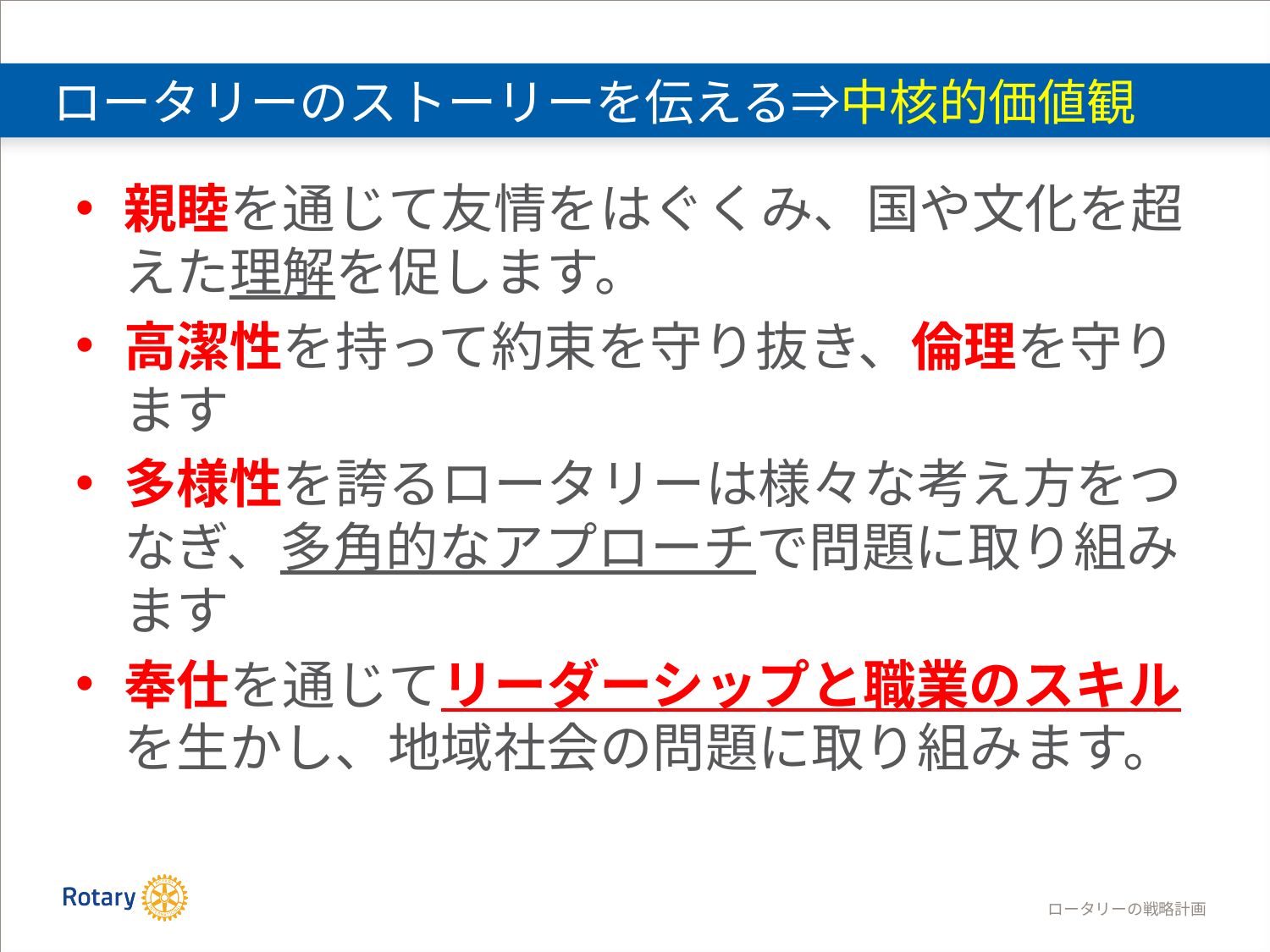

# ロータリーのストーリーを伝える⇒中核的価値観
親睦を通じて友情をはぐくみ、国や文化を超えた理解を促します。
高潔性を持って約束を守り抜き、倫理を守ります
多様性を誇るロータリーは様々な考え方をつなぎ、多角的なアプローチで問題に取り組みます
奉仕を通じてリーダーシップと職業のスキルを生かし、地域社会の問題に取り組みます。